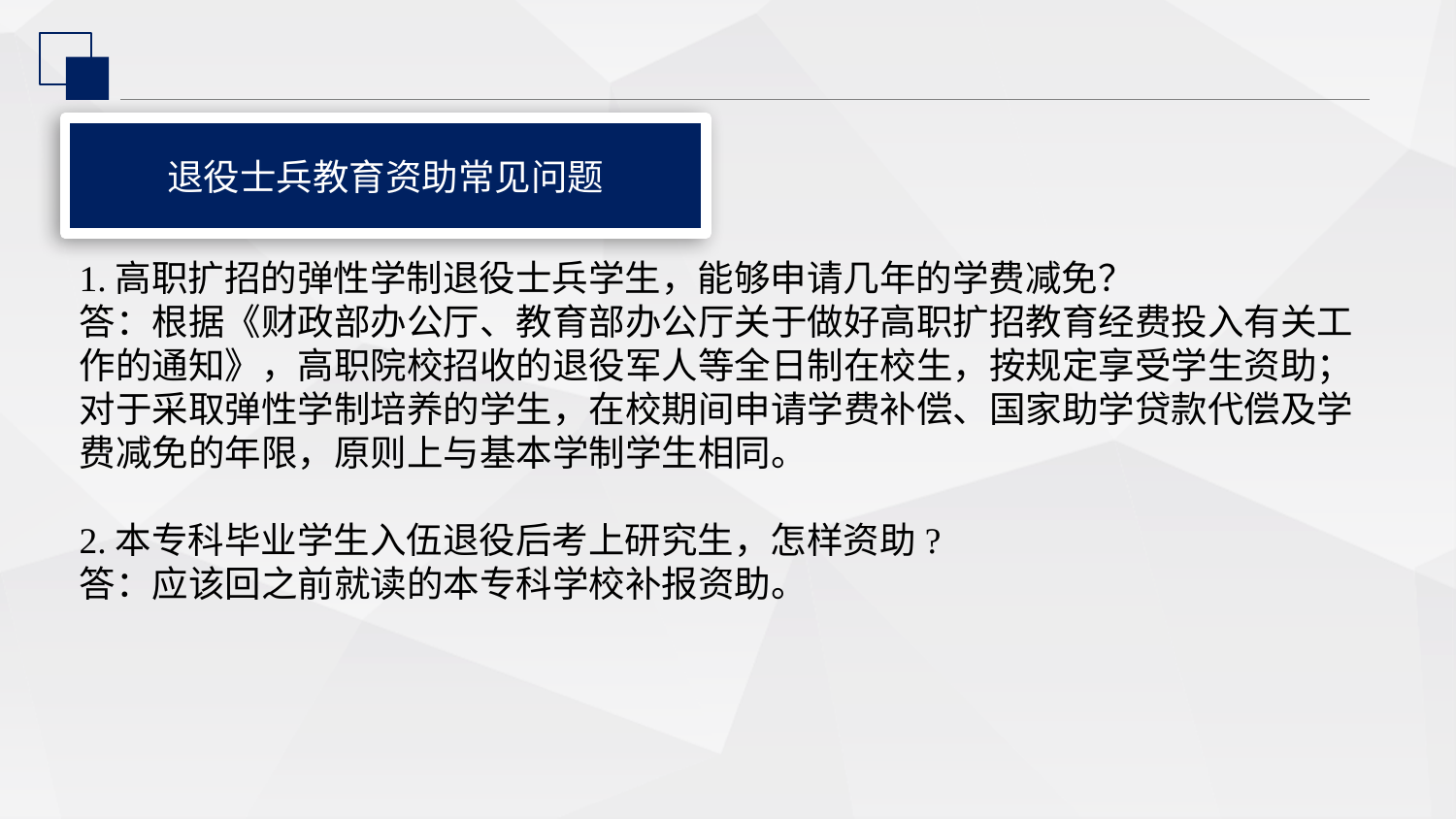

退役士兵教育资助常见问题
1.高职扩招的弹性学制退役士兵学生，能够申请几年的学费减免？
答：根据《财政部办公厅、教育部办公厅关于做好高职扩招教育经费投入有关工作的通知》，高职院校招收的退役军人等全日制在校生，按规定享受学生资助；对于采取弹性学制培养的学生，在校期间申请学费补偿、国家助学贷款代偿及学费减免的年限，原则上与基本学制学生相同。

2.本专科毕业学生入伍退役后考上研究生，怎样资助?
答：应该回之前就读的本专科学校补报资助。